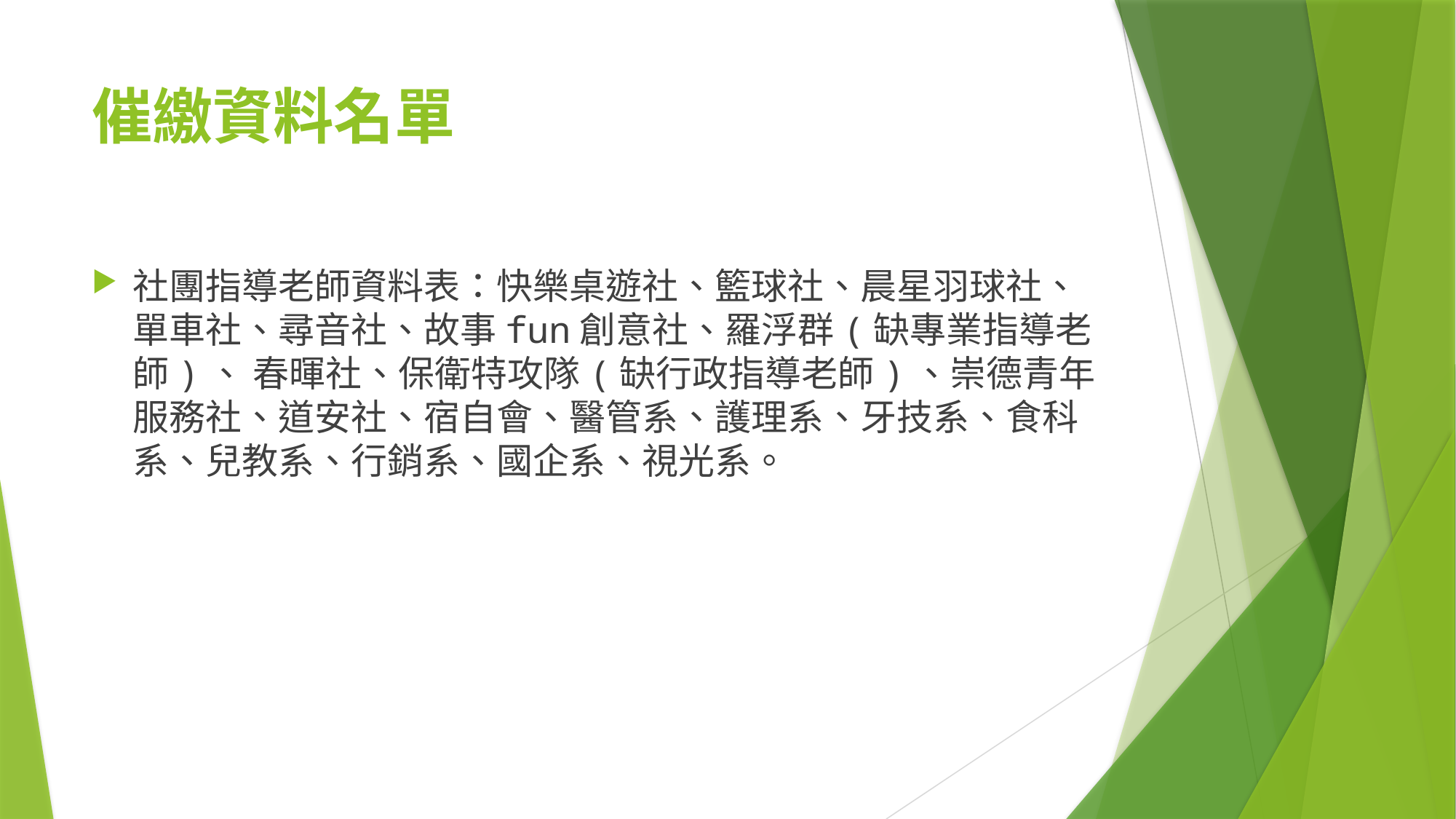

# 催繳資料名單
社團指導老師資料表：快樂桌遊社、籃球社、晨星羽球社、單車社、尋音社、故事fun創意社、羅浮群(缺專業指導老師)、 春暉社、保衛特攻隊(缺行政指導老師)、崇德青年服務社、道安社、宿自會、醫管系、護理系、牙技系、食科系、兒教系、行銷系、國企系、視光系。